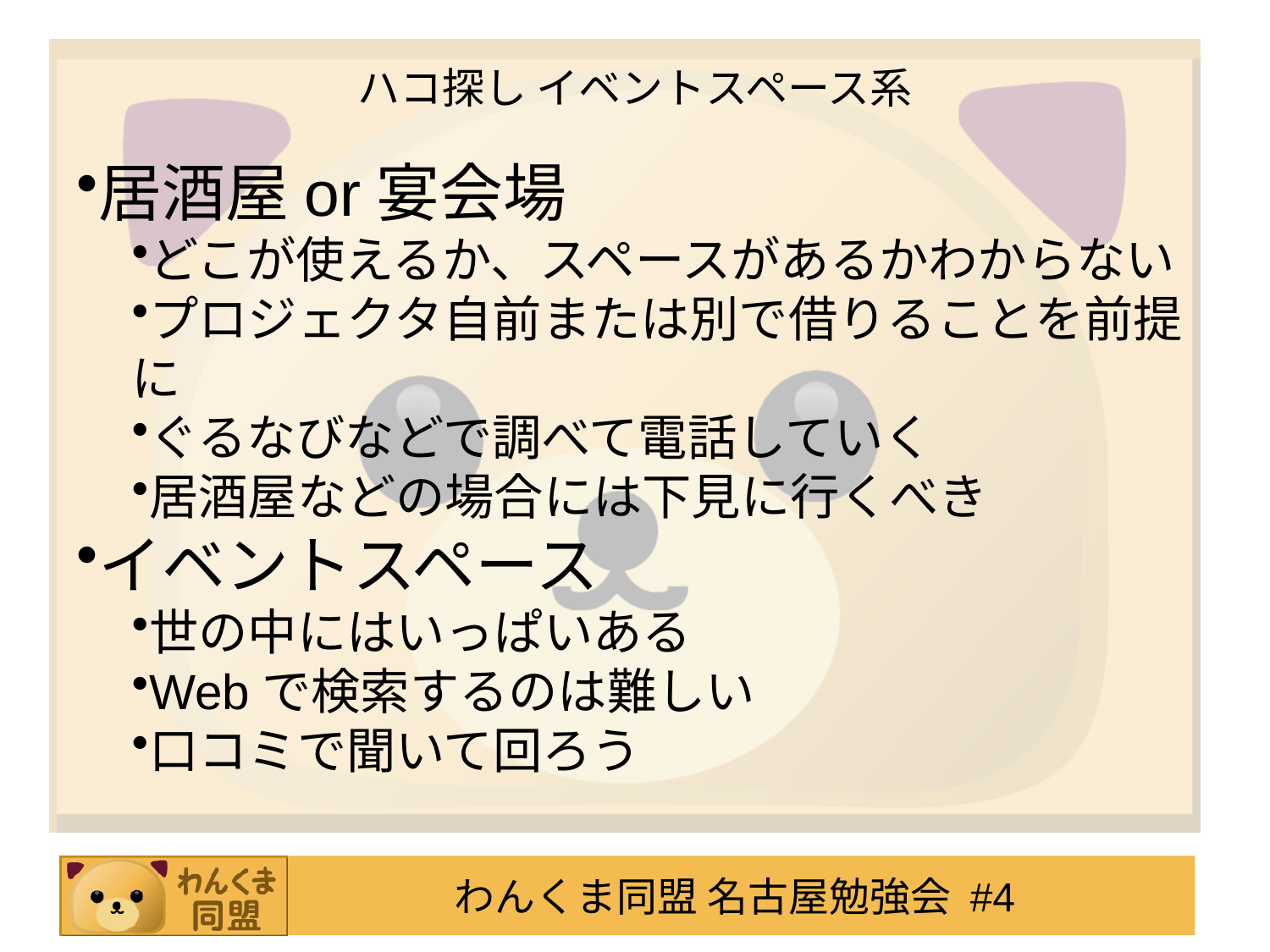

# ハコ探し イベントスペース系
居酒屋or宴会場
どこが使えるか、スペースがあるかわからない
プロジェクタ自前または別で借りることを前提に
ぐるなびなどで調べて電話していく
居酒屋などの場合には下見に行くべき
イベントスペース
世の中にはいっぱいある
Webで検索するのは難しい
口コミで聞いて回ろう